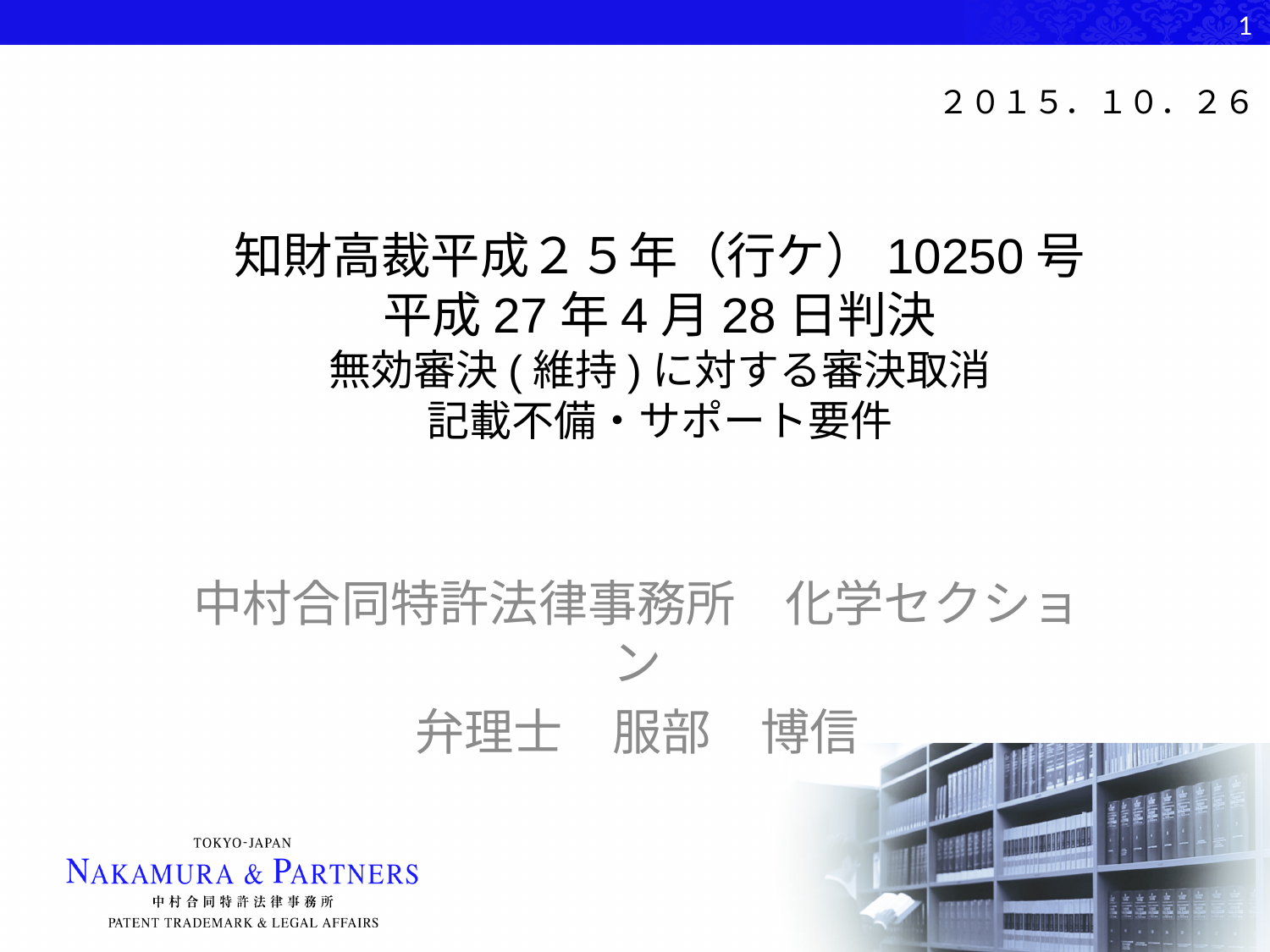

1
# 知財高裁平成２５年（行ケ）10250号 平成27年4月28日判決 無効審決(維持)に対する審決取消 記載不備・サポート要件
２０１５．１０．２６
中村合同特許法律事務所　化学セクション
弁理士　服部　博信